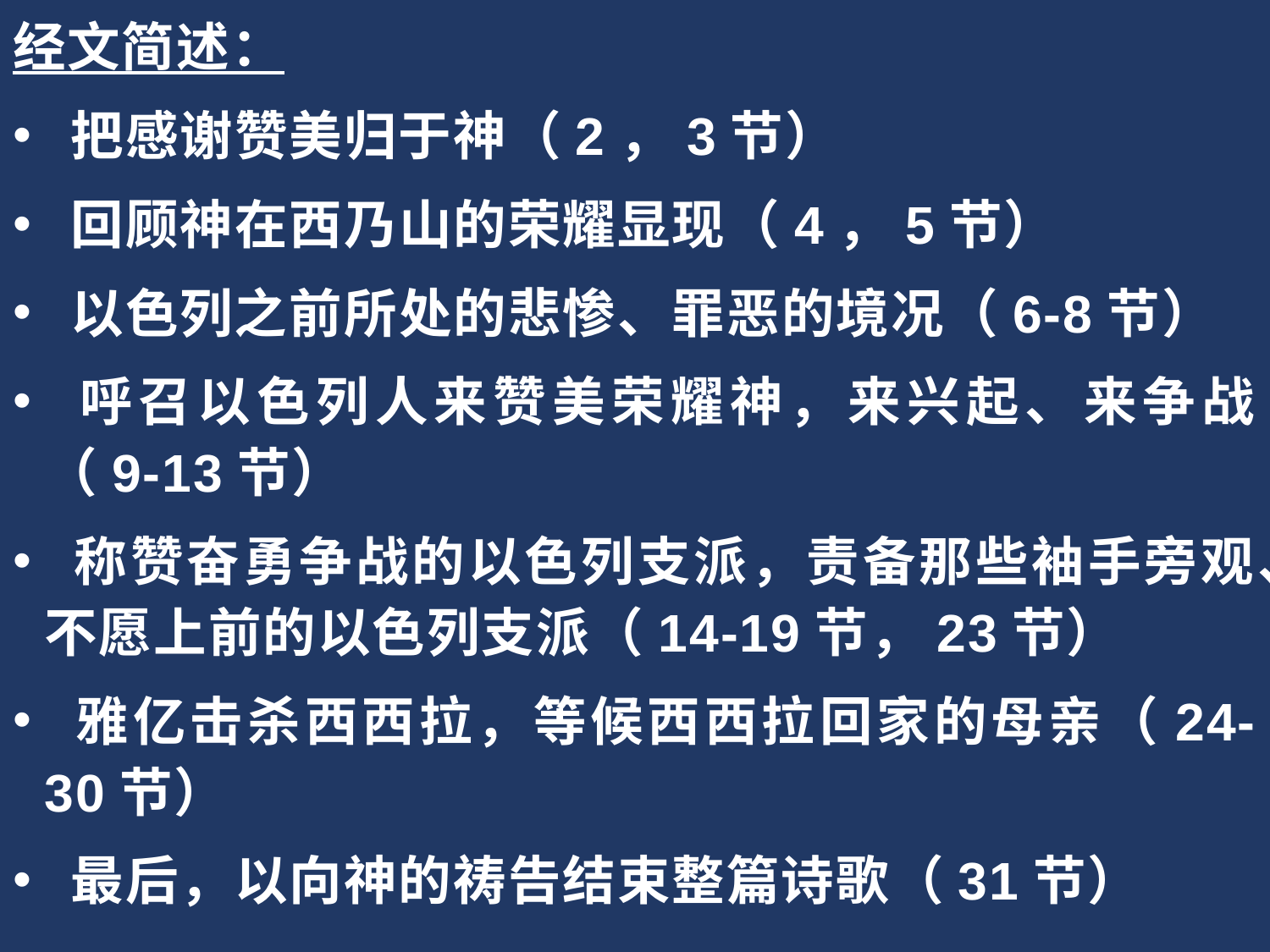

经文简述：
 把感谢赞美归于神（2，3节）
 回顾神在西乃山的荣耀显现（4，5节）
 以色列之前所处的悲惨、罪恶的境况（6-8节）
 呼召以色列人来赞美荣耀神，来兴起、来争战（9-13节）
 称赞奋勇争战的以色列支派，责备那些袖手旁观、不愿上前的以色列支派（14-19节，23节）
 雅亿击杀西西拉，等候西西拉回家的母亲（24-30节）
 最后，以向神的祷告结束整篇诗歌（31节）